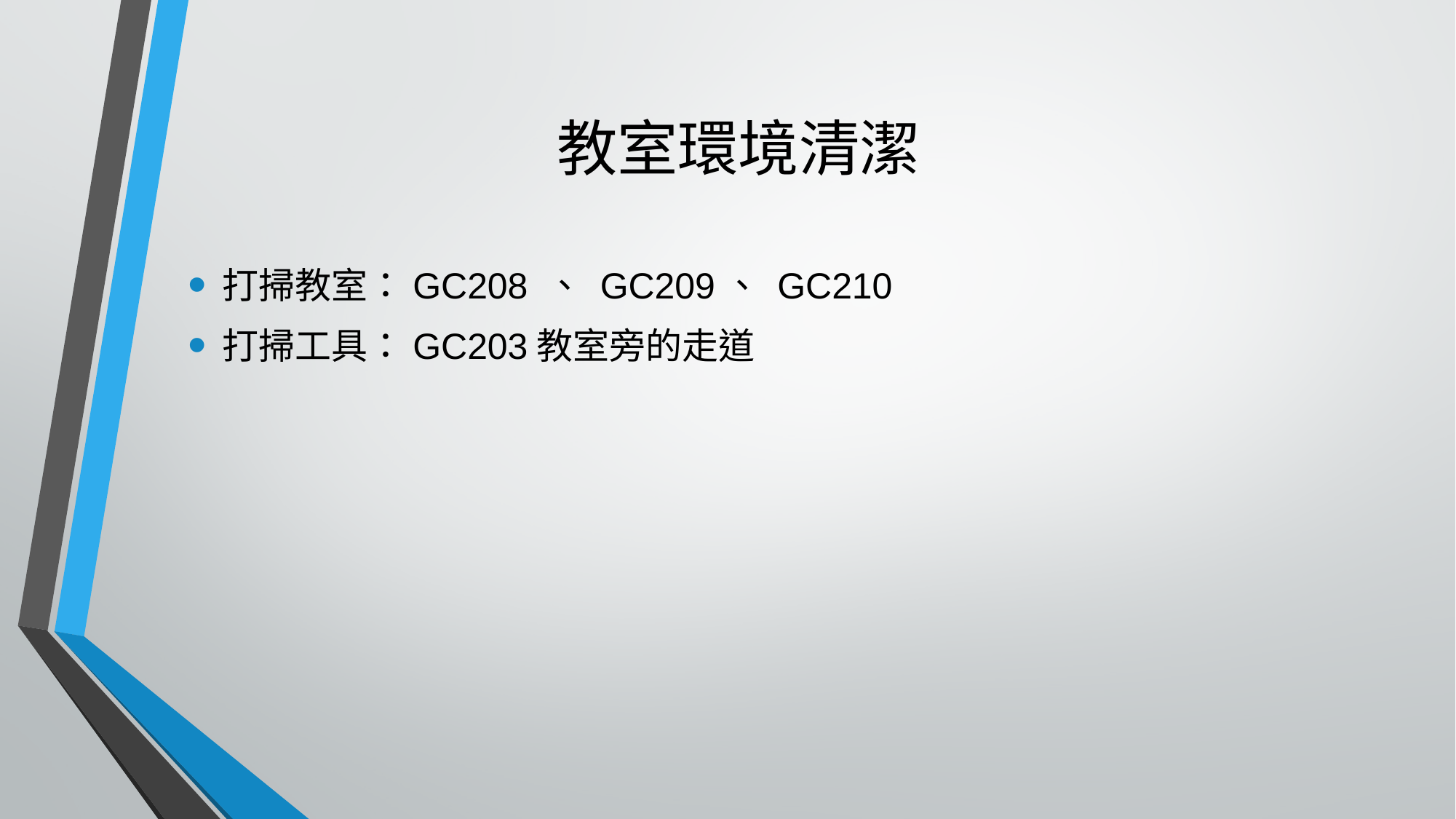

# 教室環境清潔
打掃教室：GC208 、 GC209、 GC210
打掃工具：GC203教室旁的走道